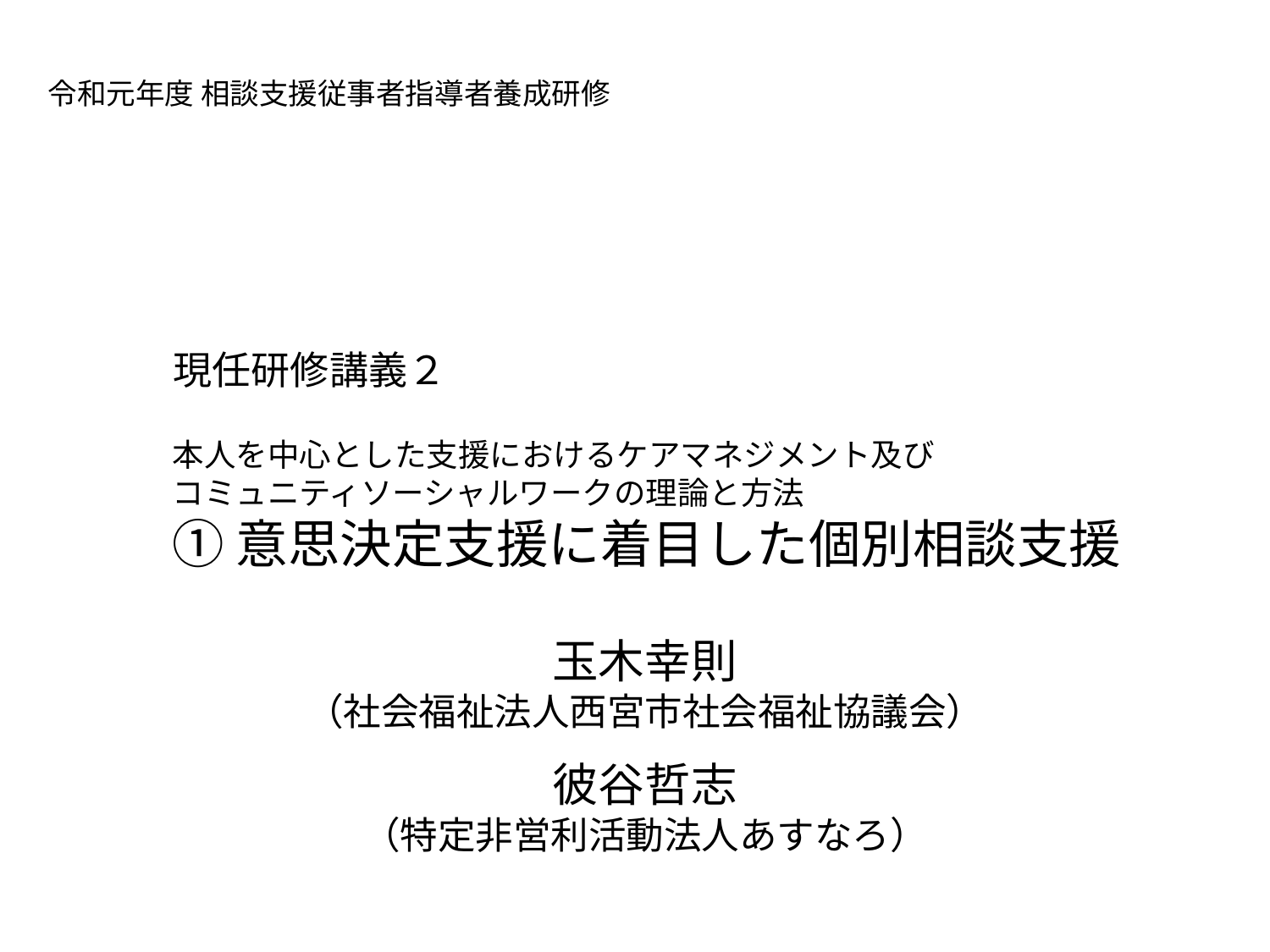

令和元年度 相談支援従事者指導者養成研修
現任研修講義２
本人を中心とした支援におけるケアマネジメント及び
コミュニティソーシャルワークの理論と方法
① 意思決定支援に着目した個別相談支援
玉木幸則
（社会福祉法人西宮市社会福祉協議会）

彼谷哲志
（特定非営利活動法人あすなろ）